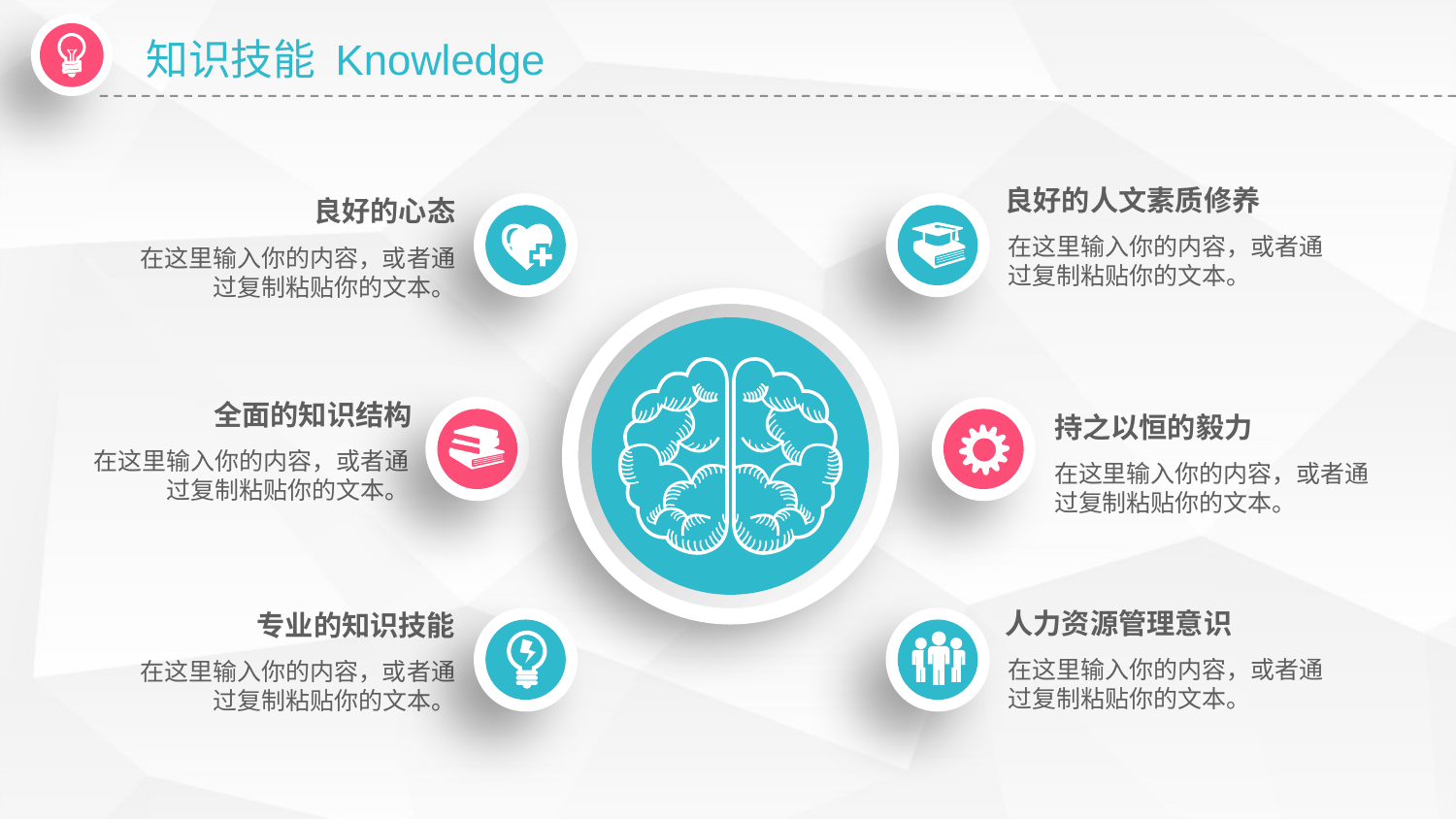

知识技能 Knowledge

良好的人文素质修养
良好的心态

在这里输入你的内容，或者通过复制粘贴你的文本。
在这里输入你的内容，或者通过复制粘贴你的文本。

全面的知识结构
持之以恒的毅力

在这里输入你的内容，或者通过复制粘贴你的文本。
在这里输入你的内容，或者通过复制粘贴你的文本。
人力资源管理意识
专业的知识技能

在这里输入你的内容，或者通过复制粘贴你的文本。
在这里输入你的内容，或者通过复制粘贴你的文本。